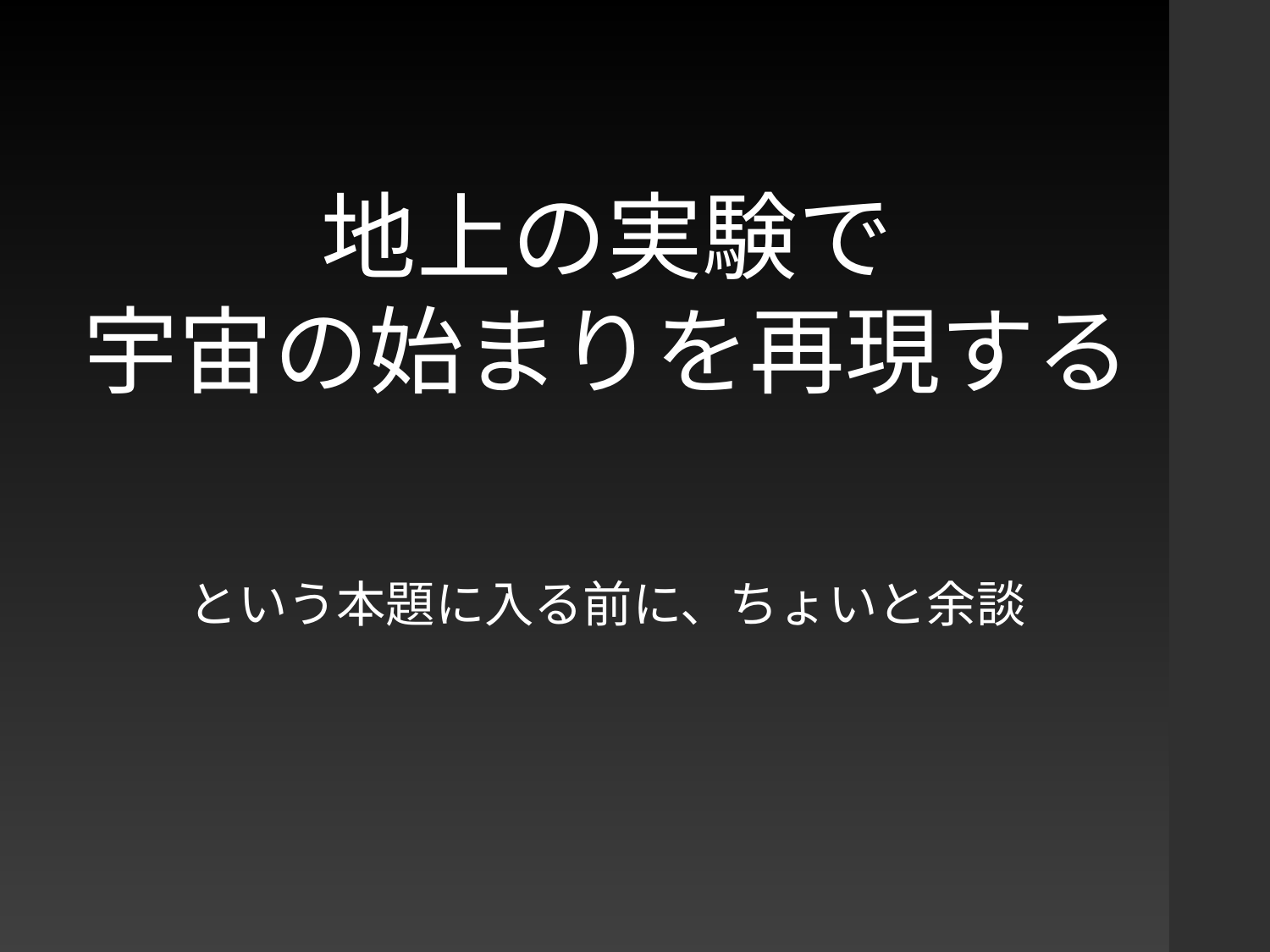

地上の実験で
宇宙の始まりを再現する
という本題に入る前に、ちょいと余談